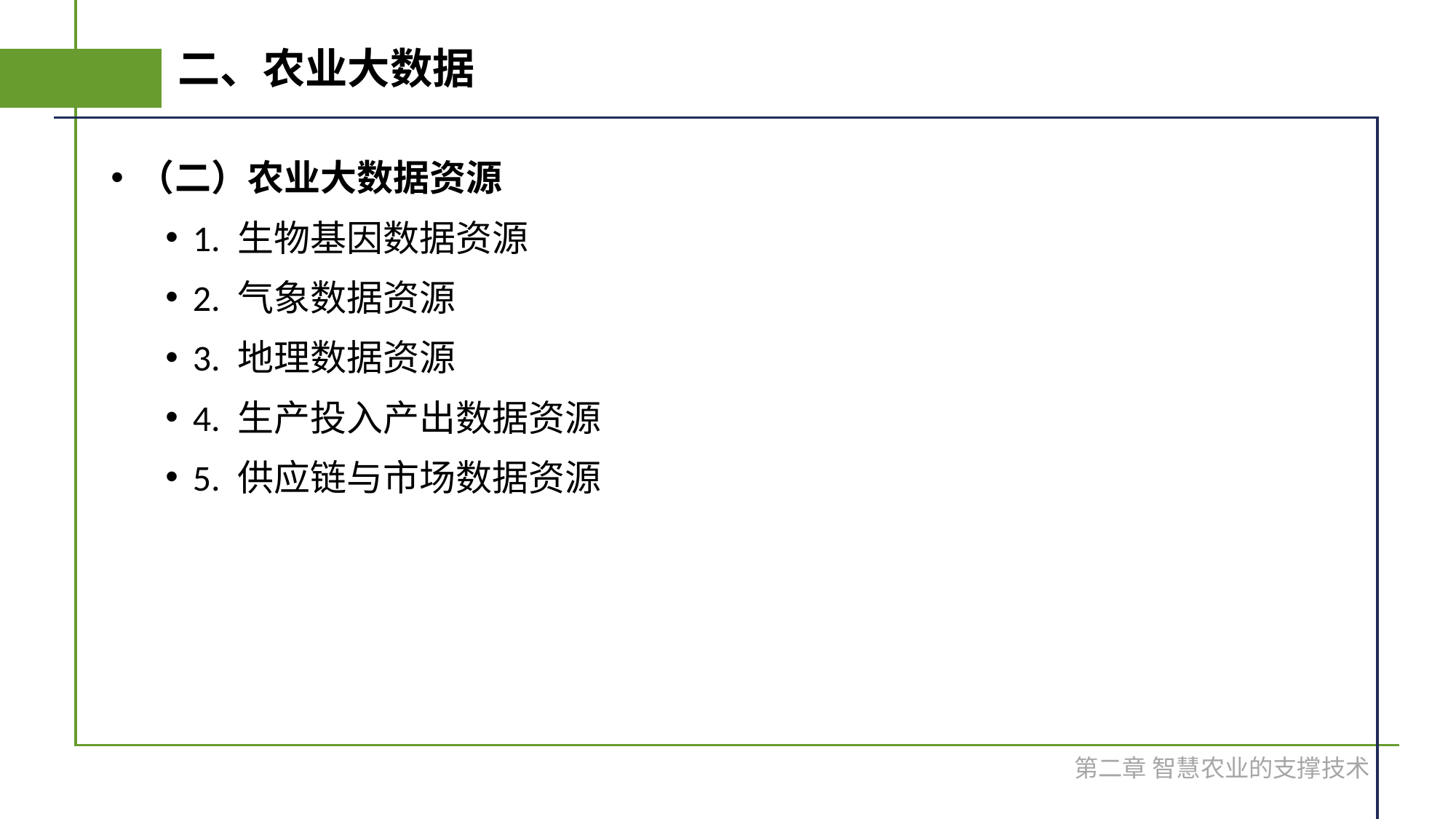

# 二、农业大数据
（二）农业大数据资源
1. 生物基因数据资源
2. 气象数据资源
3. 地理数据资源
4. 生产投入产出数据资源
5. 供应链与市场数据资源

第二章 智慧农业的支撑技术